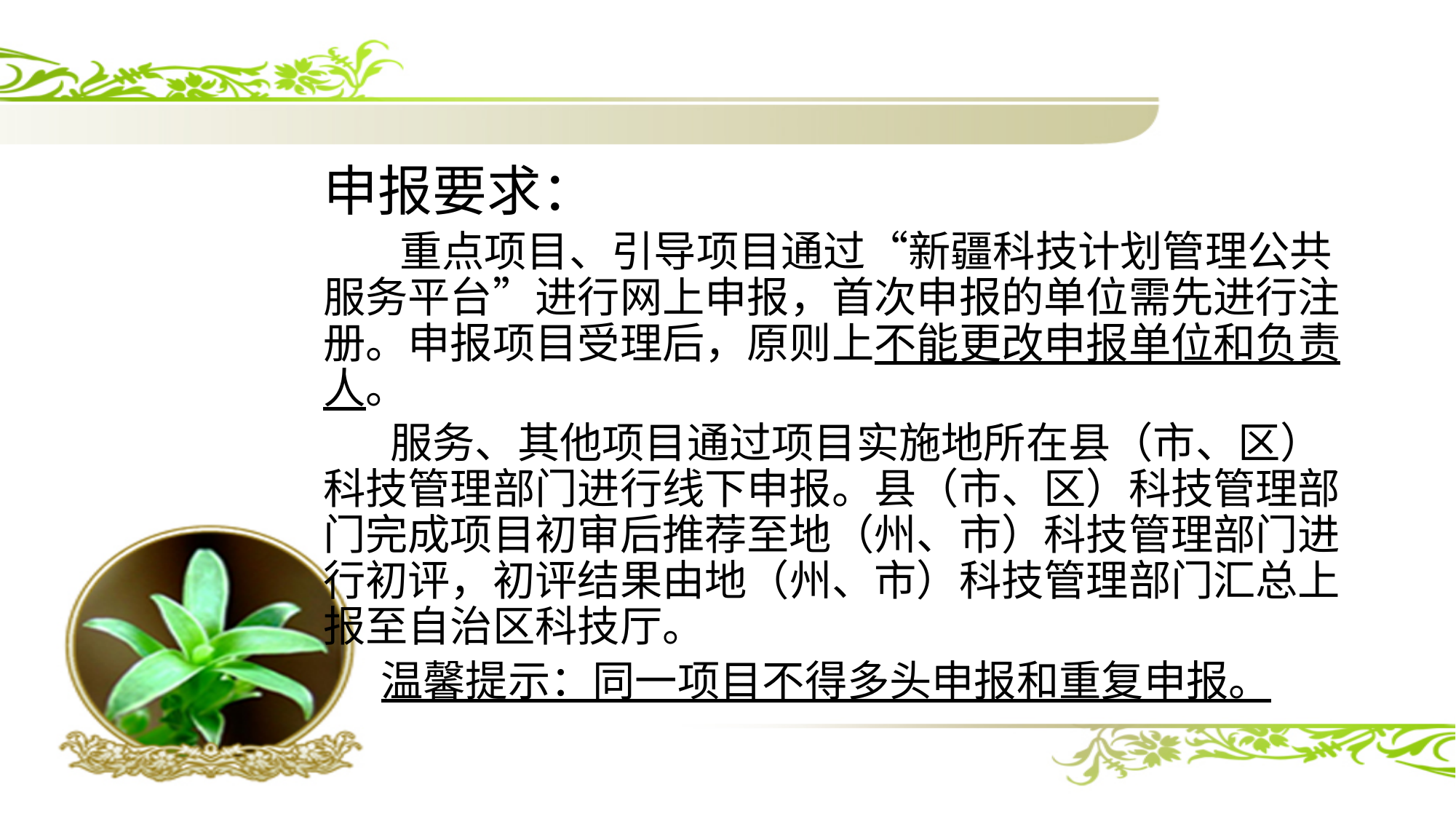

申报要求：
       重点项目、引导项目通过“新疆科技计划管理公共服务平台”进行网上申报，首次申报的单位需先进行注册。申报项目受理后，原则上不能更改申报单位和负责人。
      服务、其他项目通过项目实施地所在县（市、区）科技管理部门进行线下申报。县（市、区）科技管理部门完成项目初审后推荐至地（州、市）科技管理部门进行初评，初评结果由地（州、市）科技管理部门汇总上报至自治区科技厅。
     温馨提示：同一项目不得多头申报和重复申报。